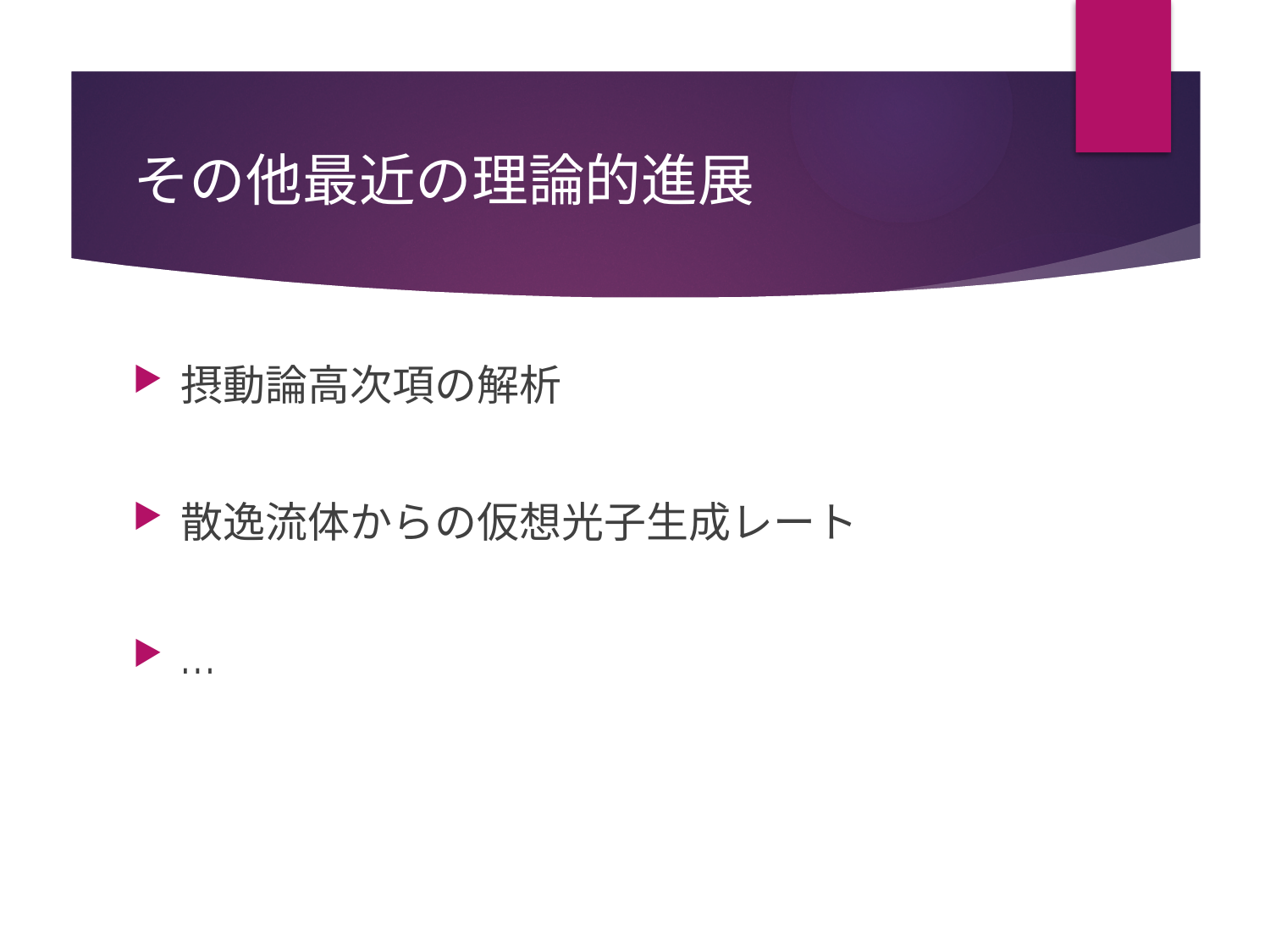

# その他最近の理論的進展
摂動論高次項の解析

散逸流体からの仮想光子生成レート

…